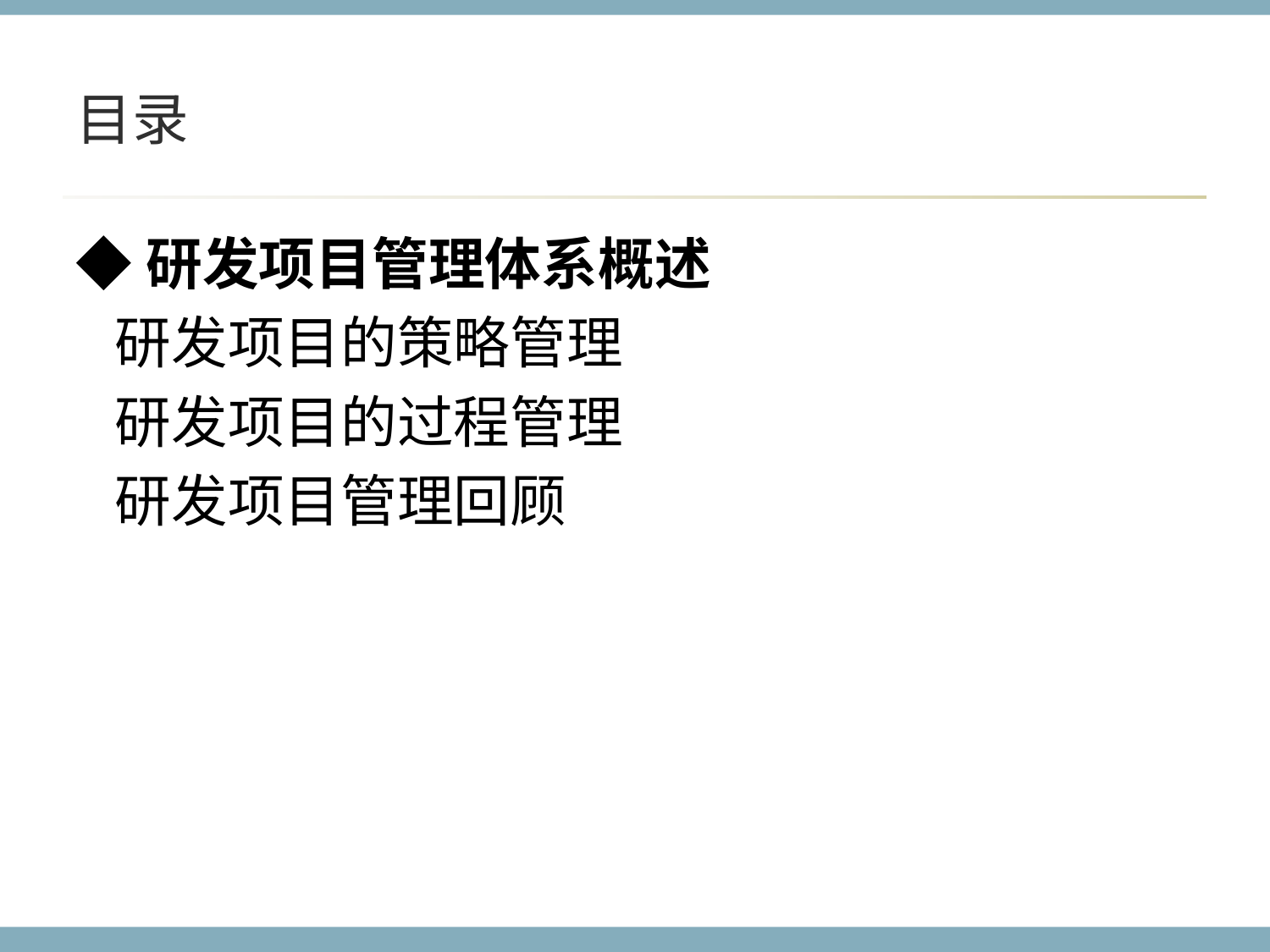

# 目录
◆研发项目管理体系概述
  研发项目的策略管理
  研发项目的过程管理
  研发项目管理回顾